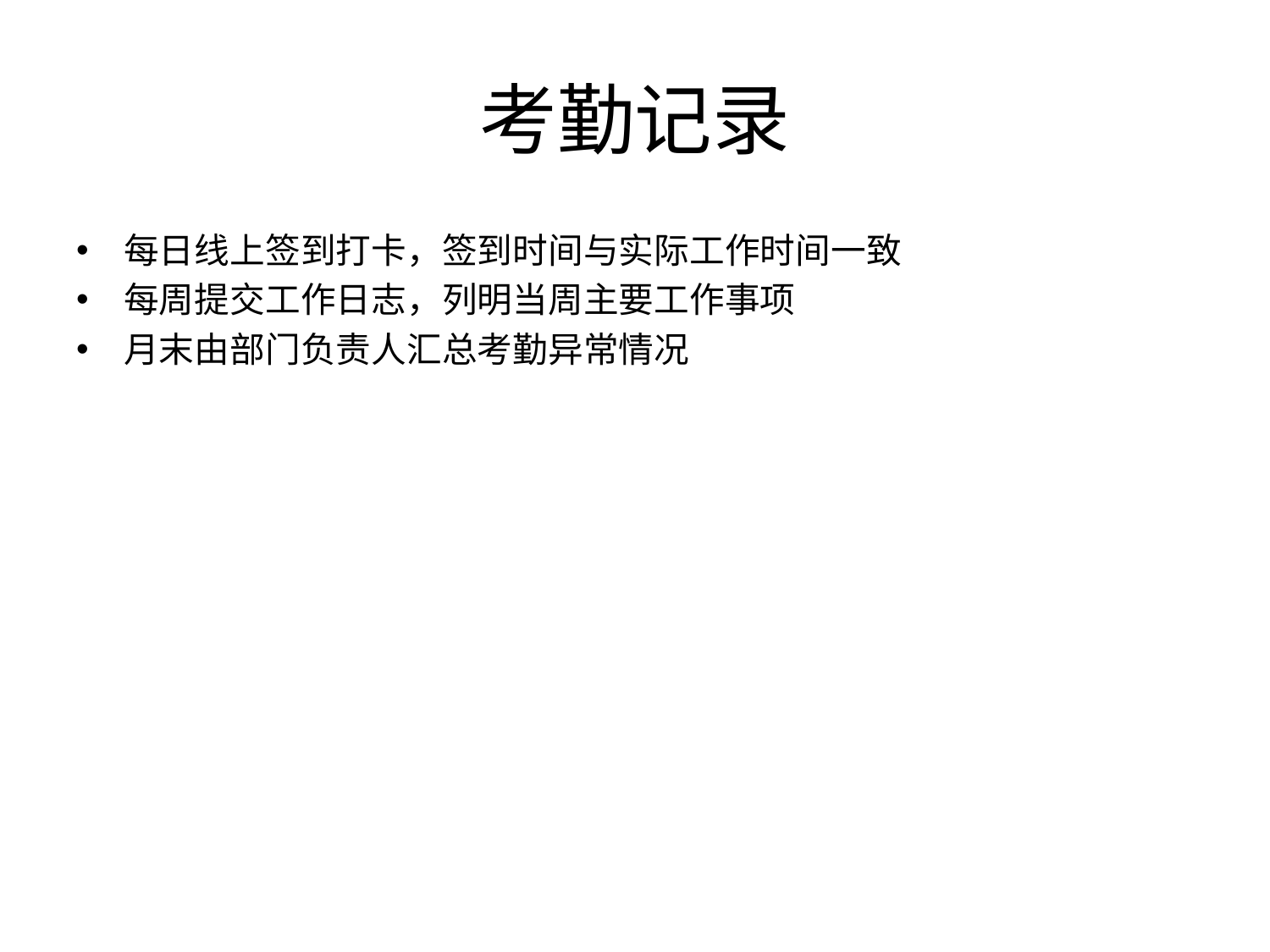

# 考勤记录
每日线上签到打卡，签到时间与实际工作时间一致
每周提交工作日志，列明当周主要工作事项
月末由部门负责人汇总考勤异常情况